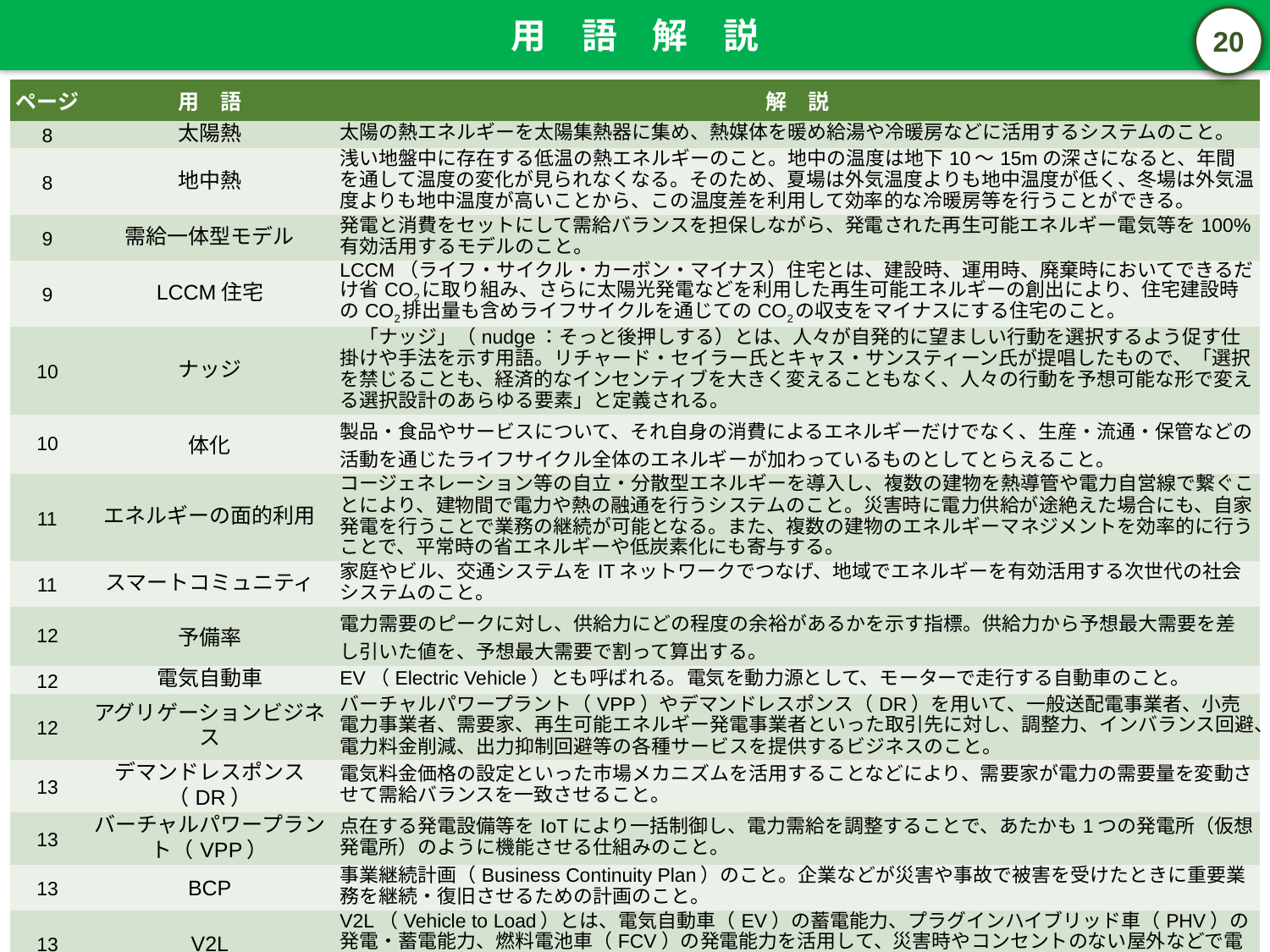

用　語　解　説
20
| ページ | 用　語 | 解　説 |
| --- | --- | --- |
| 8 | 太陽熱 | 太陽の熱エネルギーを太陽集熱器に集め、熱媒体を暖め給湯や冷暖房などに活用するシステムのこと。 |
| 8 | 地中熱 | 浅い地盤中に存在する低温の熱エネルギーのこと。地中の温度は地下10～15mの深さになると、年間を通して温度の変化が見られなくなる。そのため、夏場は外気温度よりも地中温度が低く、冬場は外気温度よりも地中温度が高いことから、この温度差を利用して効率的な冷暖房等を行うことができる。 |
| 9 | 需給一体型モデル | 発電と消費をセットにして需給バランスを担保しながら、発電された再生可能エネルギー電気等を100%有効活用するモデルのこと。 |
| 9 | LCCM住宅 | LCCM（ライフ・サイクル・カーボン・マイナス）住宅とは、建設時、運用時、廃棄時においてできるだけ省CO2に取り組み、さらに太陽光発電などを利用した再生可能エネルギーの創出により、住宅建設時のCO2排出量も含めライフサイクルを通じてのCO2の収支をマイナスにする住宅のこと。 |
| 10 | ナッジ | 「ナッジ」（nudge：そっと後押しする）とは、人々が自発的に望ましい行動を選択するよう促す仕掛けや手法を示す用語。リチャード・セイラー氏とキャス・サンスティーン氏が提唱したもので、「選択を禁じることも、経済的なインセンティブを大きく変えることもなく、人々の行動を予想可能な形で変える選択設計のあらゆる要素」と定義される。 |
| 10 | 体化 | 製品・食品やサービスについて、それ自身の消費によるエネルギーだけでなく、生産・流通・保管などの活動を通じたライフサイクル全体のエネルギーが加わっているものとしてとらえること。 |
| 11 | エネルギーの面的利用 | コージェネレーション等の自立・分散型エネルギーを導入し、複数の建物を熱導管や電力自営線で繋ぐことにより、建物間で電力や熱の融通を行うシステムのこと。災害時に電力供給が途絶えた場合にも、自家発電を行うことで業務の継続が可能となる。また、複数の建物のエネルギーマネジメントを効率的に行うことで、平常時の省エネルギーや低炭素化にも寄与する。 |
| 11 | スマートコミュニティ | 家庭やビル、交通システムをITネットワークでつなげ、地域でエネルギーを有効活用する次世代の社会システムのこと。 |
| 12 | 予備率 | 電力需要のピークに対し、供給力にどの程度の余裕があるかを示す指標。供給力から予想最大需要を差し引いた値を、予想最大需要で割って算出する。 |
| 12 | 電気自動車 | EV（Electric Vehicle）とも呼ばれる。電気を動力源として、モーターで走行する自動車のこと。 |
| 12 | アグリゲーションビジネス | バーチャルパワープラント（VPP）やデマンドレスポンス（DR）を用いて、一般送配電事業者、小売電力事業者、需要家、再生可能エネルギー発電事業者といった取引先に対し、調整力、インバランス回避、電力料金削減、出力抑制回避等の各種サービスを提供するビジネスのこと。 |
| 13 | デマンドレスポンス（DR） | 電気料金価格の設定といった市場メカニズムを活用することなどにより、需要家が電力の需要量を変動させて需給バランスを一致させること。 |
| 13 | バーチャルパワープラント（VPP） | 点在する発電設備等をIoTにより一括制御し、電力需給を調整することで、あたかも1つの発電所（仮想発電所）のように機能させる仕組みのこと。 |
| 13 | BCP | 事業継続計画（Business Continuity Plan）のこと。企業などが災害や事故で被害を受けたときに重要業務を継続・復旧させるための計画のこと。 |
| 13 | V2L | V2L（Vehicle to Load）とは、電気自動車（EV）の蓄電能力、プラグインハイブリッド車（PHV）の 発電・蓄電能力、燃料電池車（FCV）の発電能力を活用して、災害時やコンセントのない屋外などで電気機器に電力供給を行う仕組みのこと。 |
| 17 | エネルギー基本計画 | エネルギー政策の基本的な方向性を示すためにエネルギー政策基本法に基づき政府が策定する計画のこと。 |